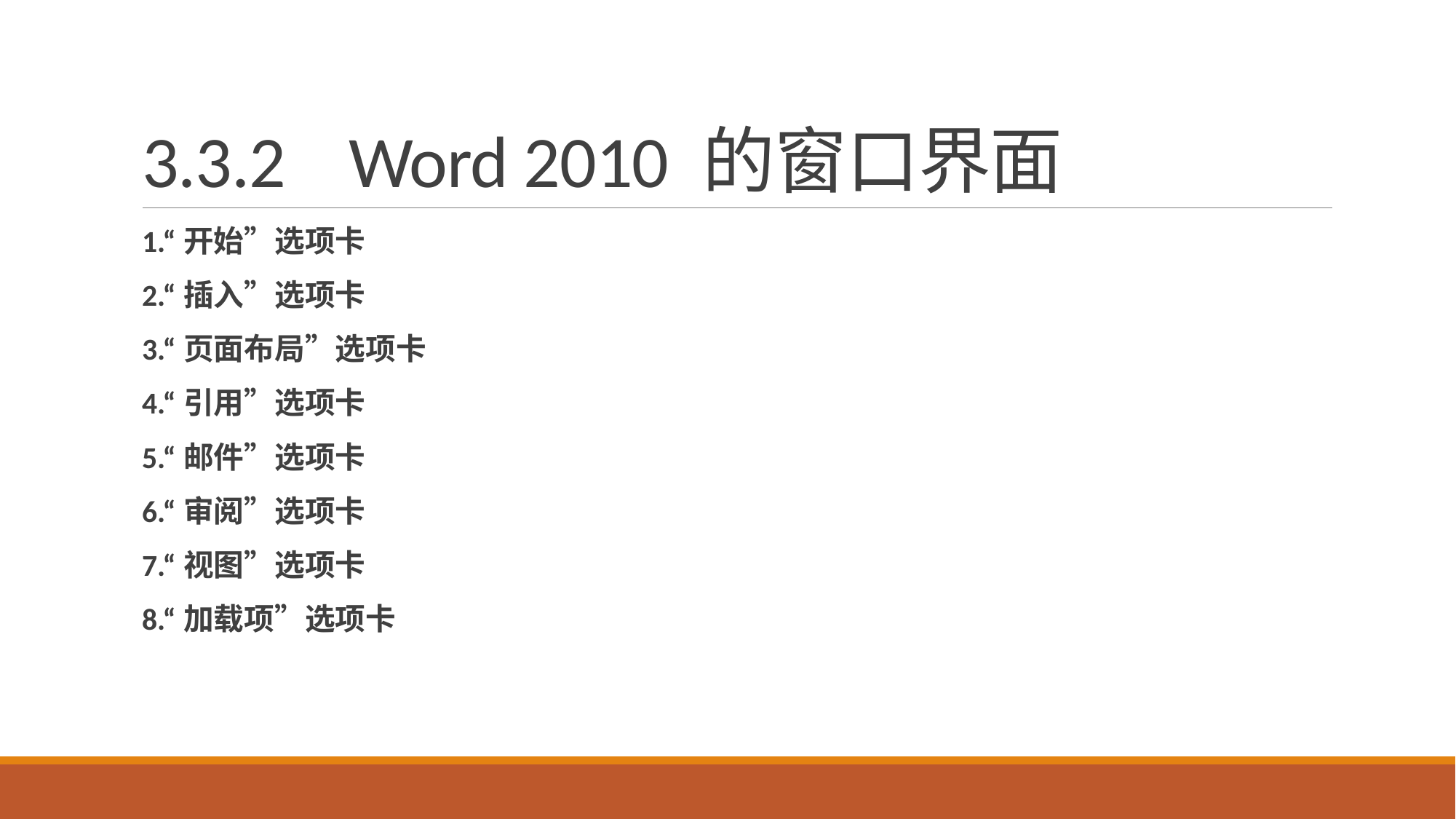

# 3.3.2    Word 2010 的窗口界面
1.“开始”选项卡
2.“插入”选项卡
3.“页面布局”选项卡
4.“引用”选项卡
5.“邮件”选项卡
6.“审阅”选项卡
7.“视图”选项卡
8.“加载项”选项卡